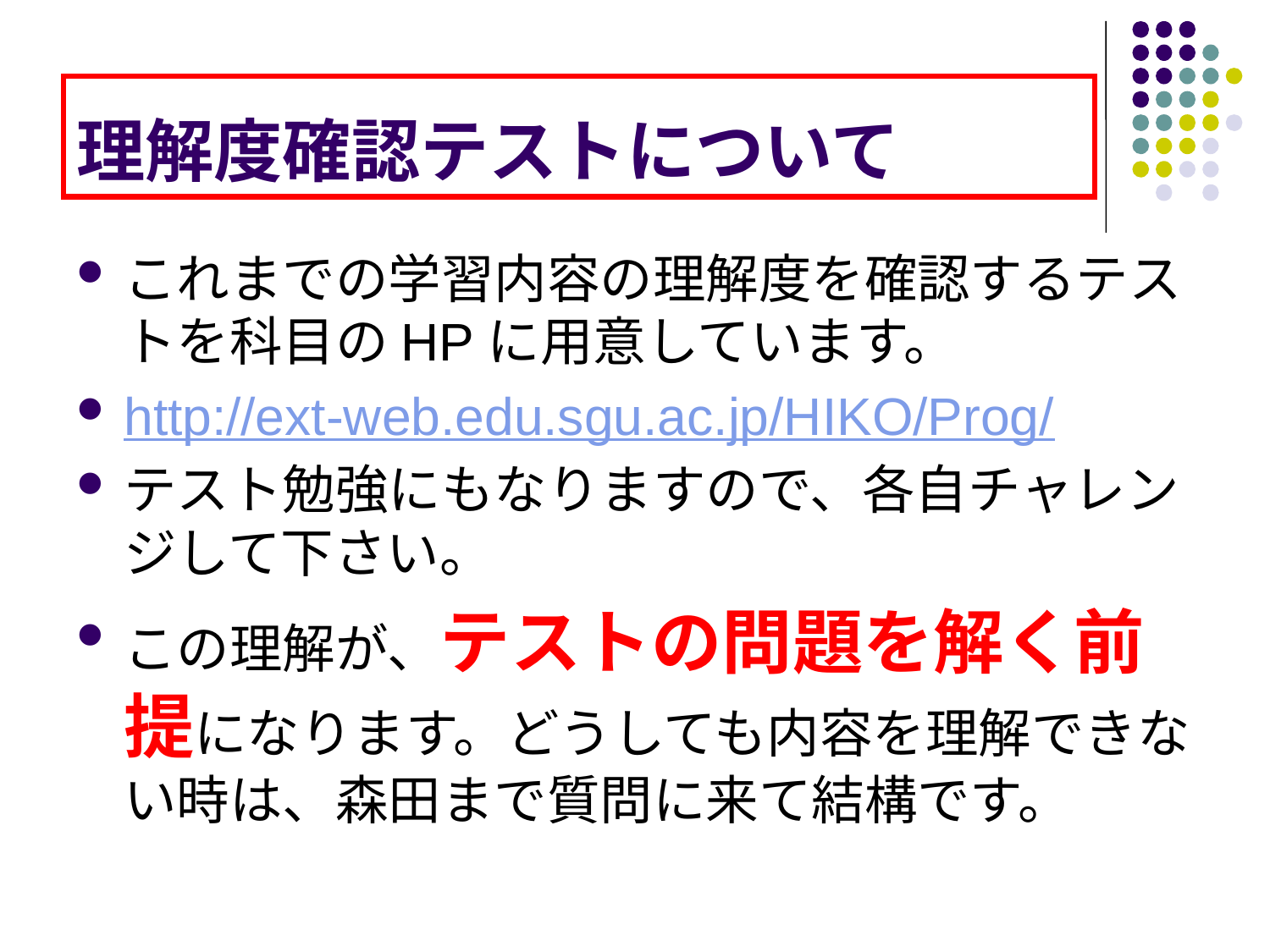

# 理解度確認テストについて
これまでの学習内容の理解度を確認するテストを科目のHPに用意しています。
http://ext-web.edu.sgu.ac.jp/HIKO/Prog/
テスト勉強にもなりますので、各自チャレンジして下さい。
この理解が、テストの問題を解く前提になります。どうしても内容を理解できない時は、森田まで質問に来て結構です。